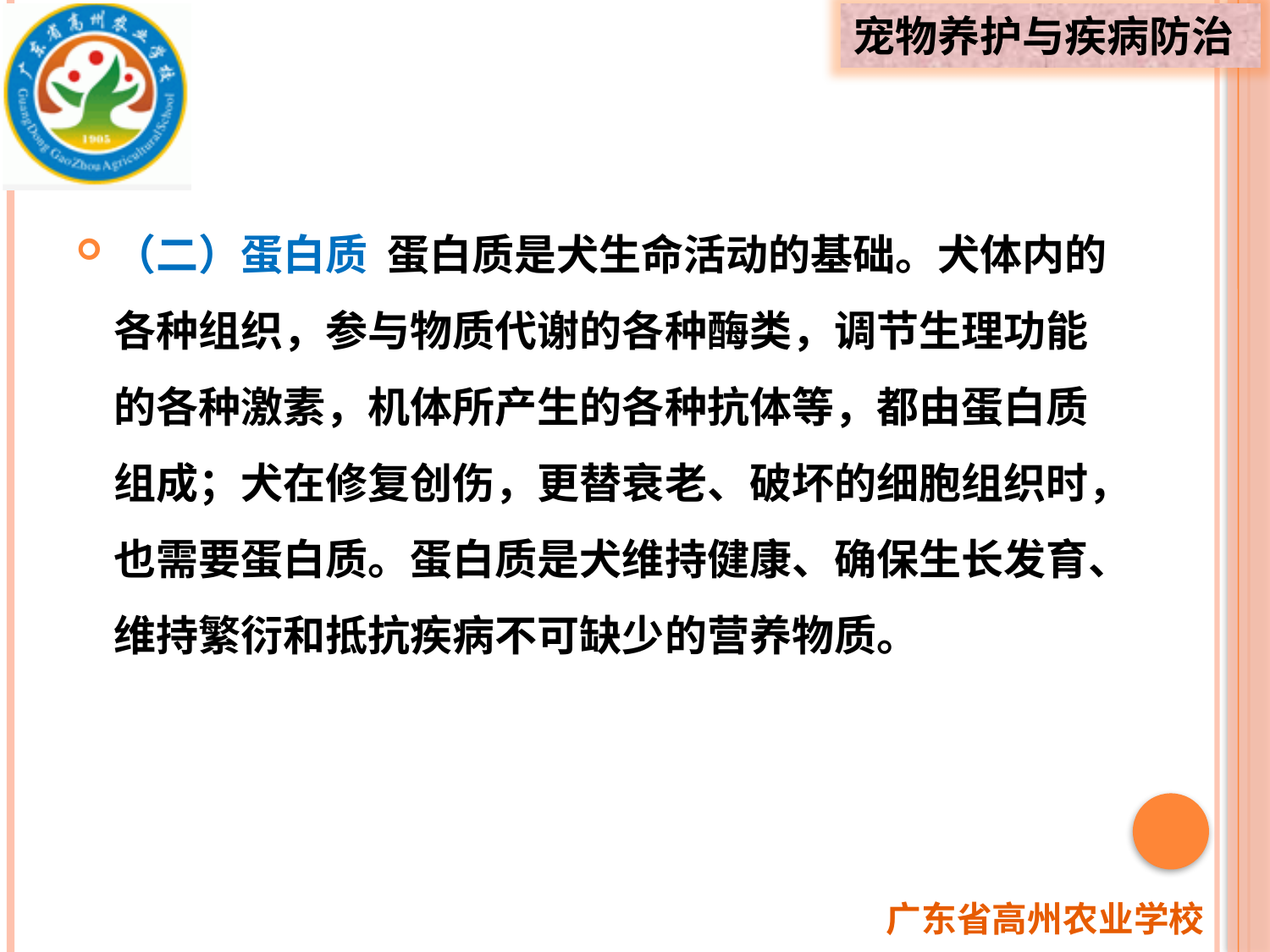

（二）蛋白质  蛋白质是犬生命活动的基础。犬体内的各种组织，参与物质代谢的各种酶类，调节生理功能的各种激素，机体所产生的各种抗体等，都由蛋白质组成；犬在修复创伤，更替衰老、破坏的细胞组织时，也需要蛋白质。蛋白质是犬维持健康、确保生长发育、维持繁衍和抵抗疾病不可缺少的营养物质。